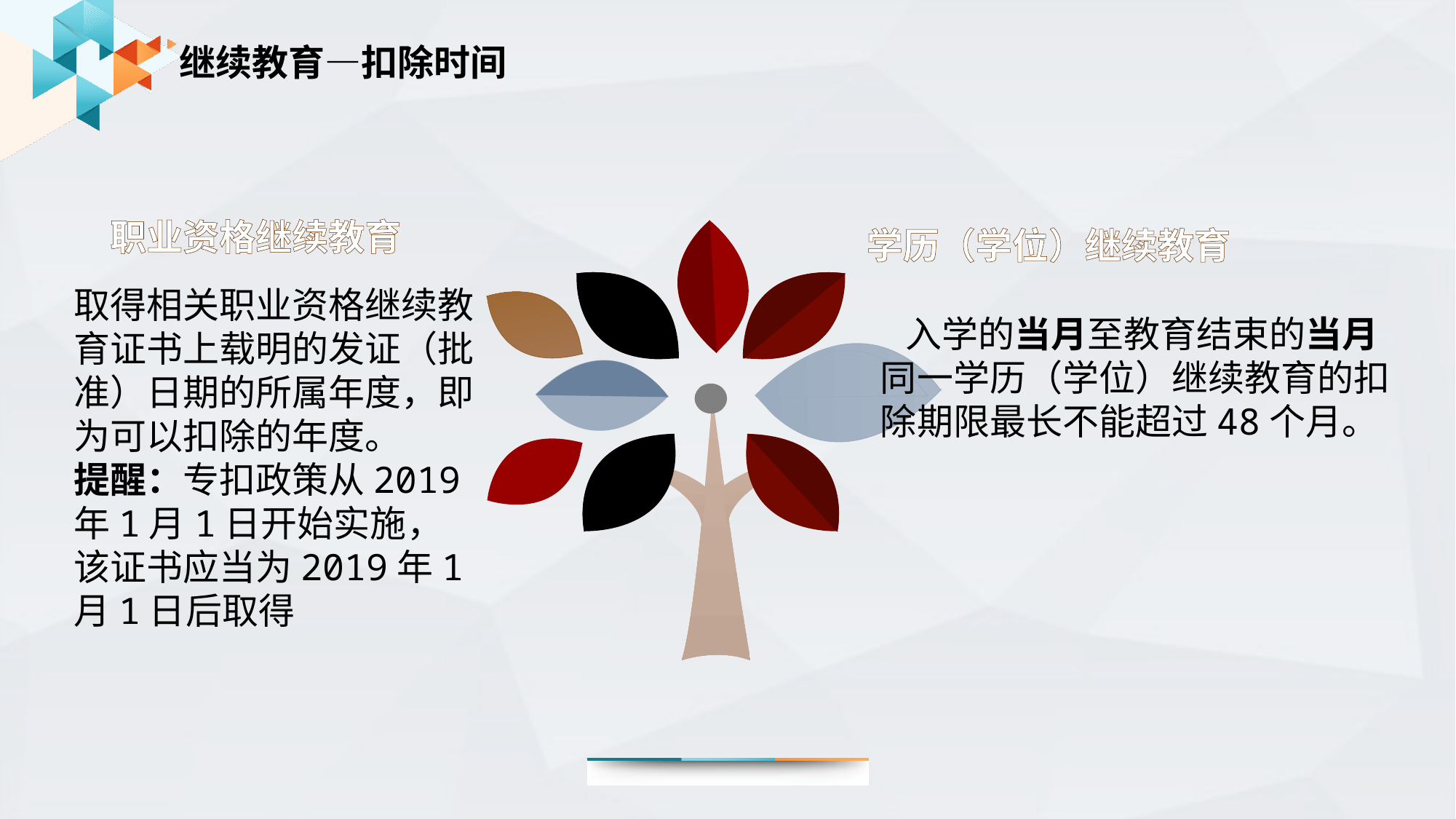

继续教育—扣除时间
职业资格继续教育
学历（学位）继续教育

取得相关职业资格继续教育证书上载明的发证（批准）日期的所属年度，即为可以扣除的年度。
提醒：专扣政策从2019年1月1日开始实施，该证书应当为2019年1月1日后取得

  入学的当月至教育结束的当月
同一学历（学位）继续教育的扣除期限最长不能超过48个月。